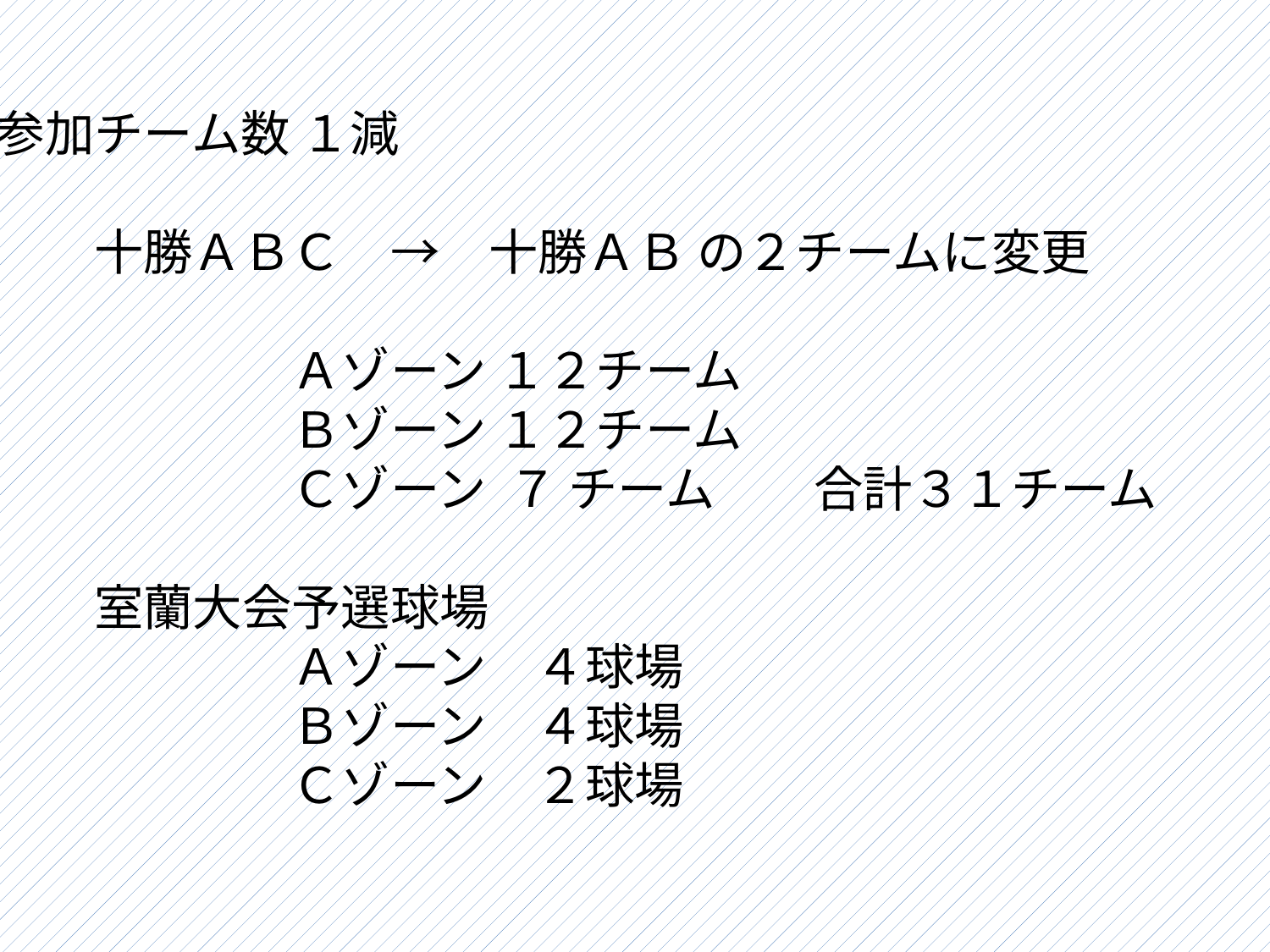

参加チーム数 １減

　　十勝ＡＢＣ　→　十勝ＡＢ の２チームに変更

　　　　　　Ａゾーン １２チーム
　　　　　　Ｂゾーン １２チーム
　　　　　　Ｃゾーン  ７ チーム　　合計３１チーム

　　室蘭大会予選球場
　　　　　　Ａゾーン　４球場
　　　　　　Ｂゾーン　４球場
　　　　　　Ｃゾーン　２球場